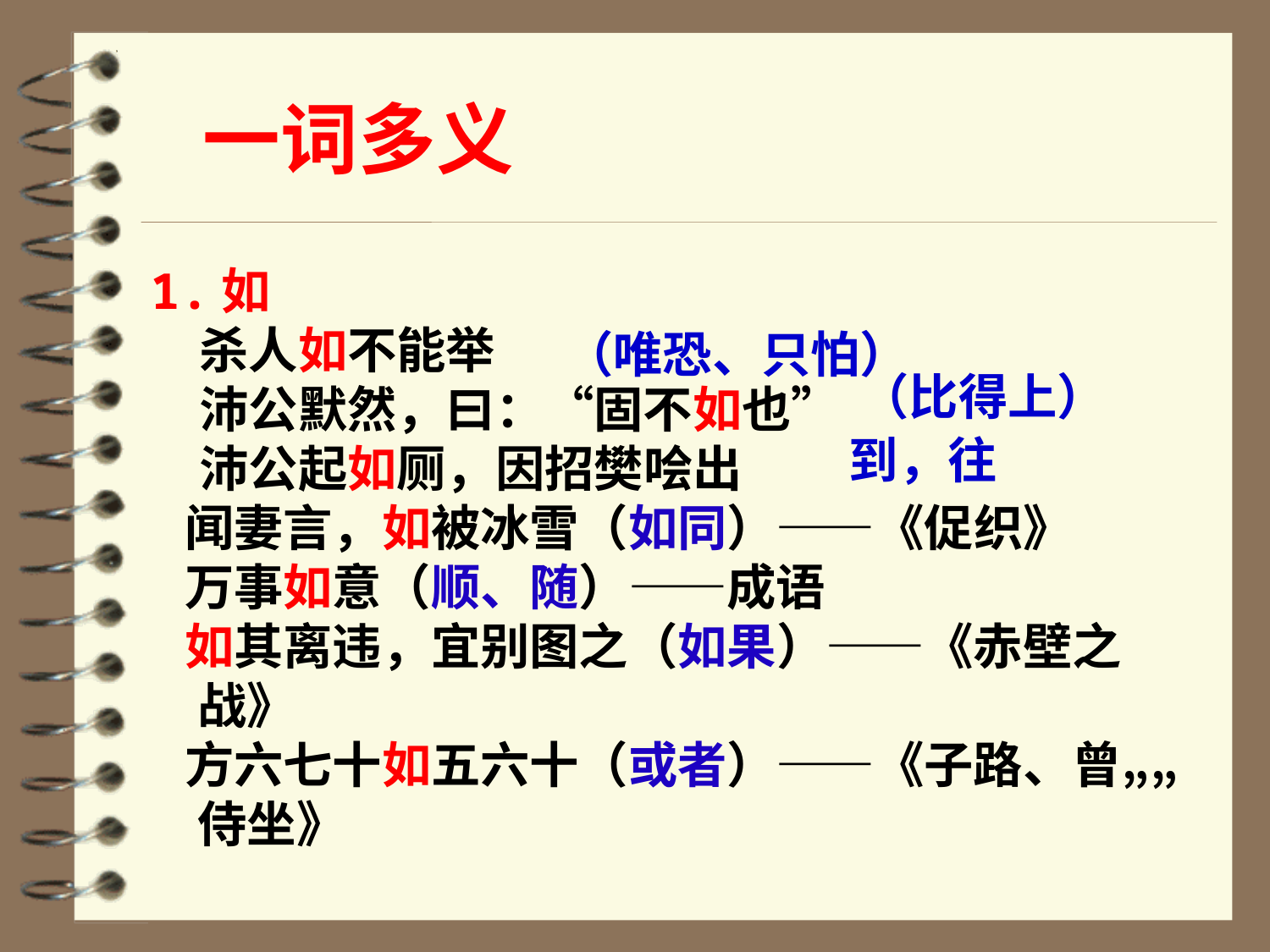

一词多义
1.如
　杀人如不能举
　沛公默然，曰：“固不如也”
　沛公起如厕，因招樊哙出
  闻妻言，如被冰雪（如同）——《促织》
  万事如意（顺、随）——成语
  如其离违，宜别图之（如果）——《赤壁之战》
  方六七十如五六十（或者）——《子路、曾„„侍坐》

（唯恐、只怕）
（比得上）
到，往